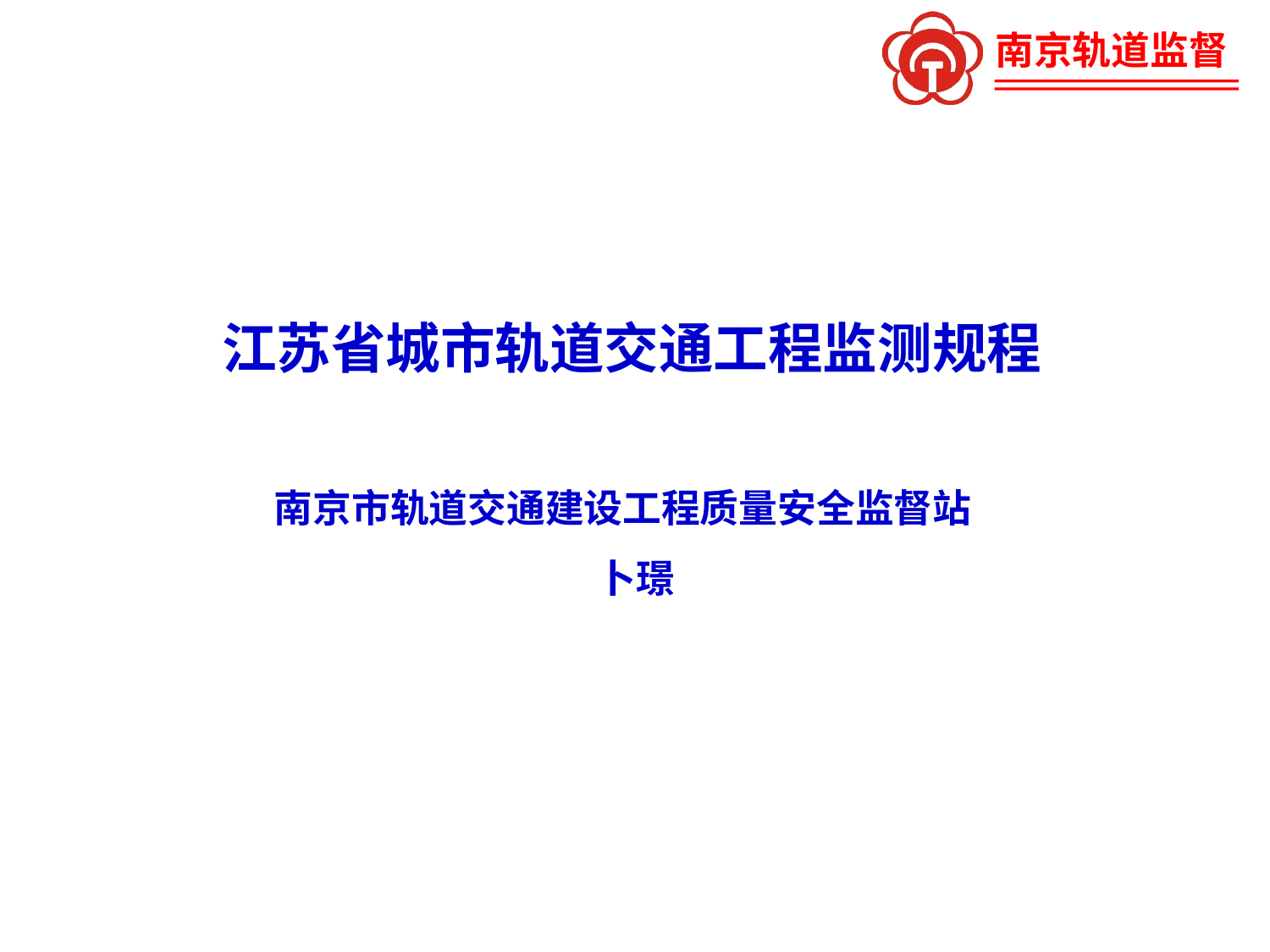

江苏省城市轨道交通工程监测规程

南京市轨道交通建设工程质量安全监督站      卜璟